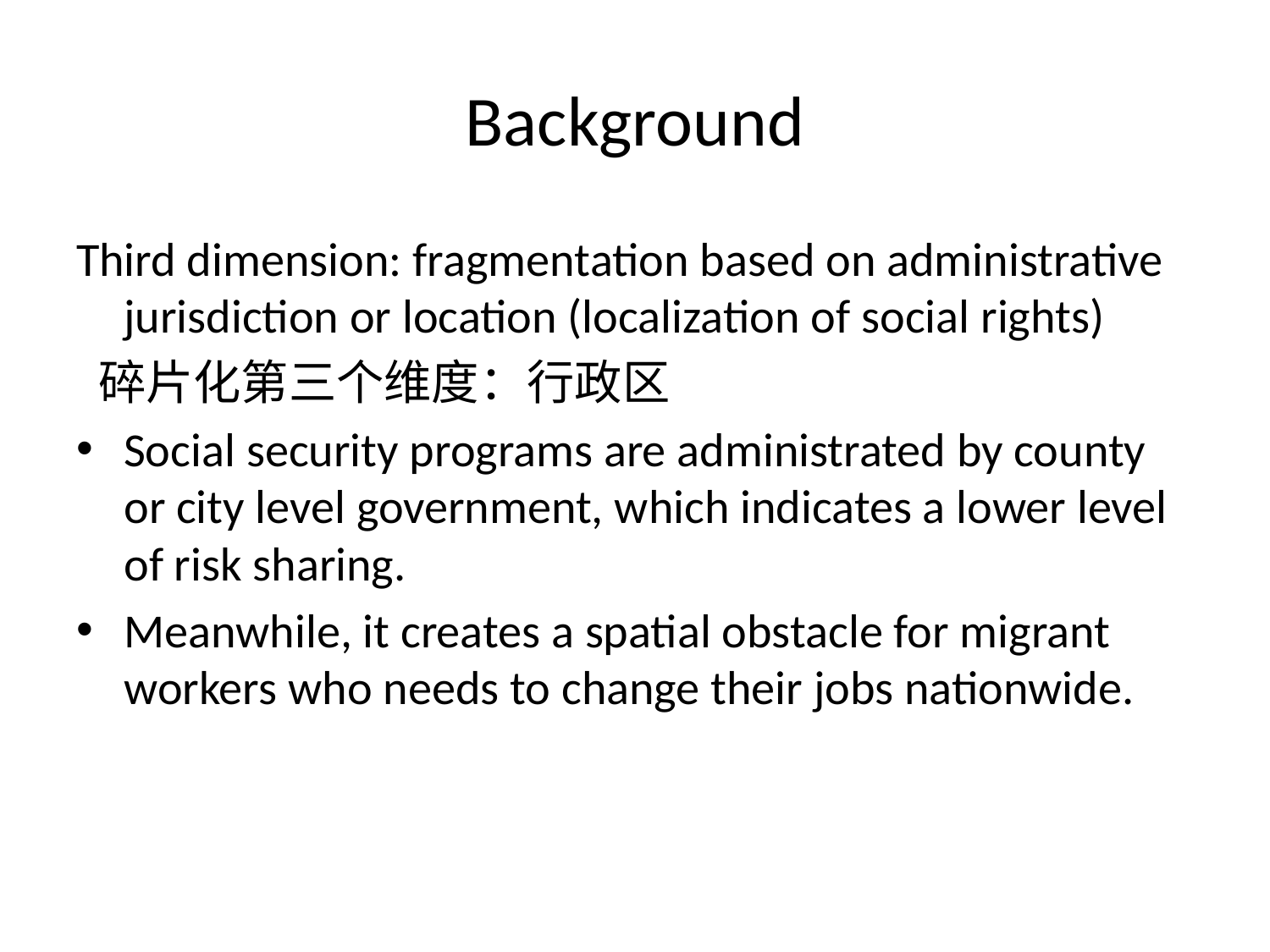

# Background
Third dimension: fragmentation based on administrative jurisdiction or location (localization of social rights)
 碎片化第三个维度：行政区
Social security programs are administrated by county or city level government, which indicates a lower level of risk sharing.
Meanwhile, it creates a spatial obstacle for migrant workers who needs to change their jobs nationwide.